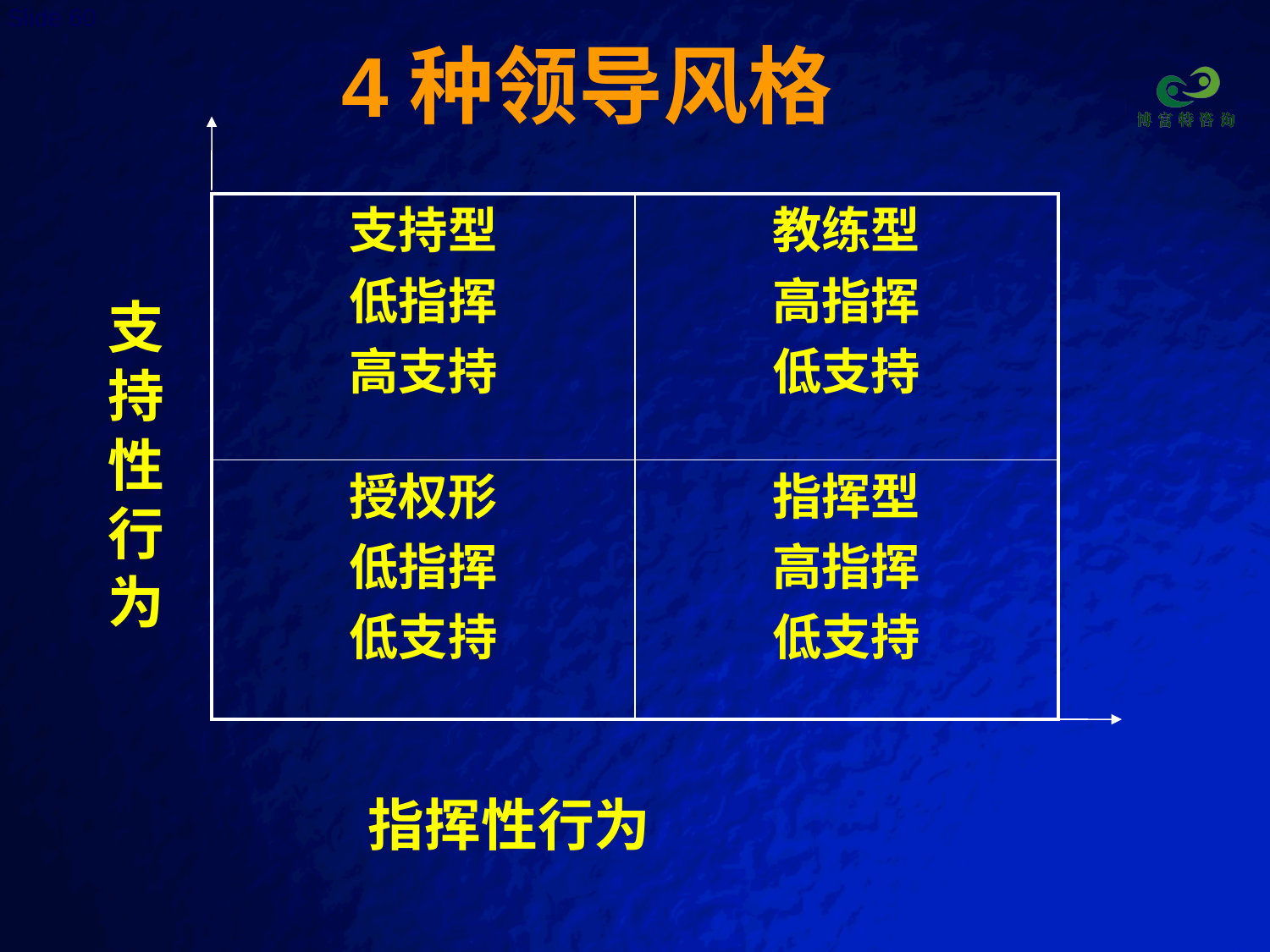

# 4种领导风格

 指挥性行为

| 支持型 低指挥 高支持 | 教练型 高指挥 低支持 |
| --- | --- |
| 授权形 低指挥 低支持 | 指挥型 高指挥 低支持 |
支
持
性
行
为